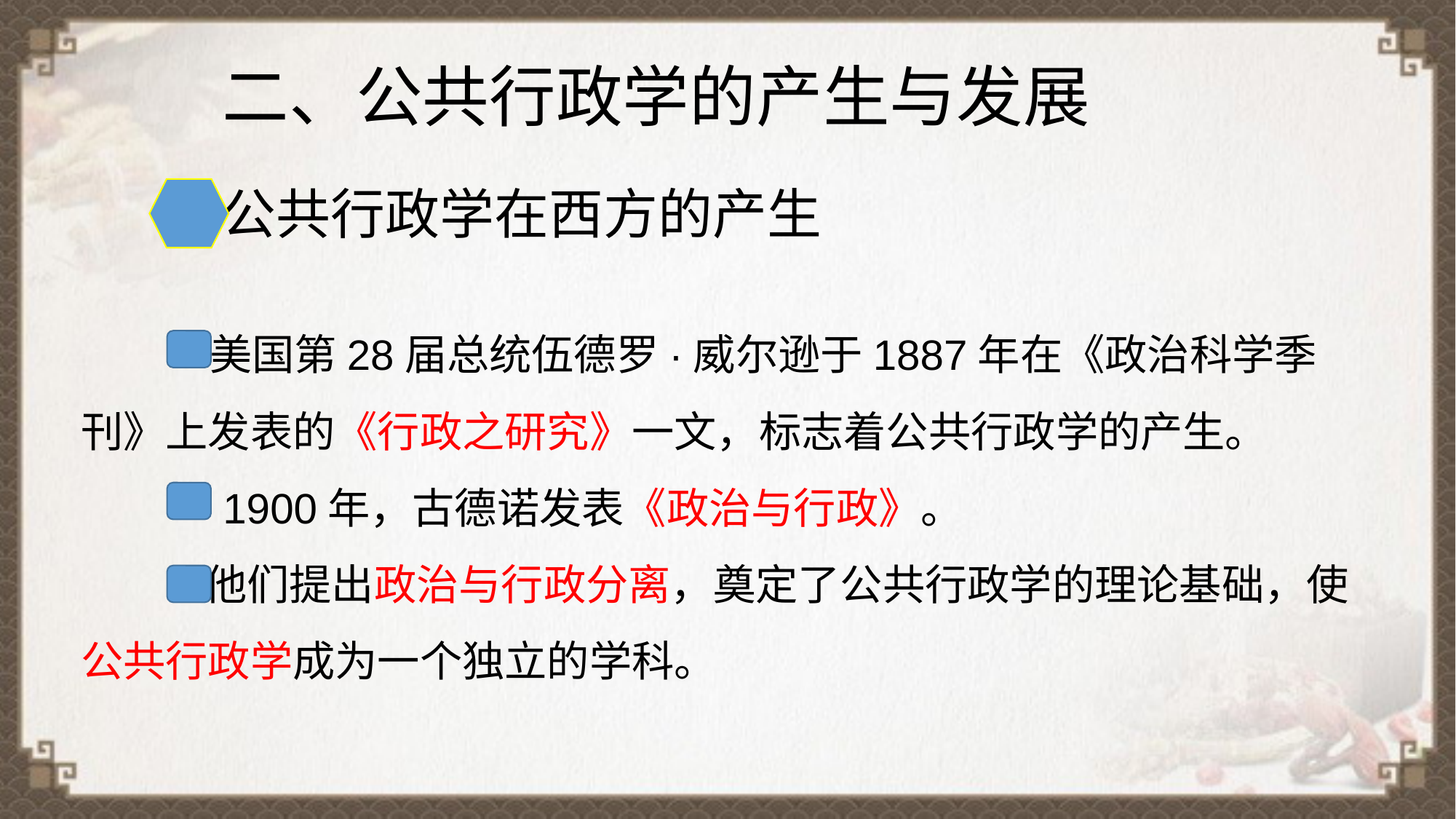

二、公共行政学的产生与发展
      公共行政学在西方的产生

           美国第28届总统伍德罗·威尔逊于1887年在《政治科学季刊》上发表的《行政之研究》一文，标志着公共行政学的产生。
            1900年，古德诺发表《政治与行政》。
            他们提出政治与行政分离，奠定了公共行政学的理论基础，使公共行政学成为一个独立的学科。